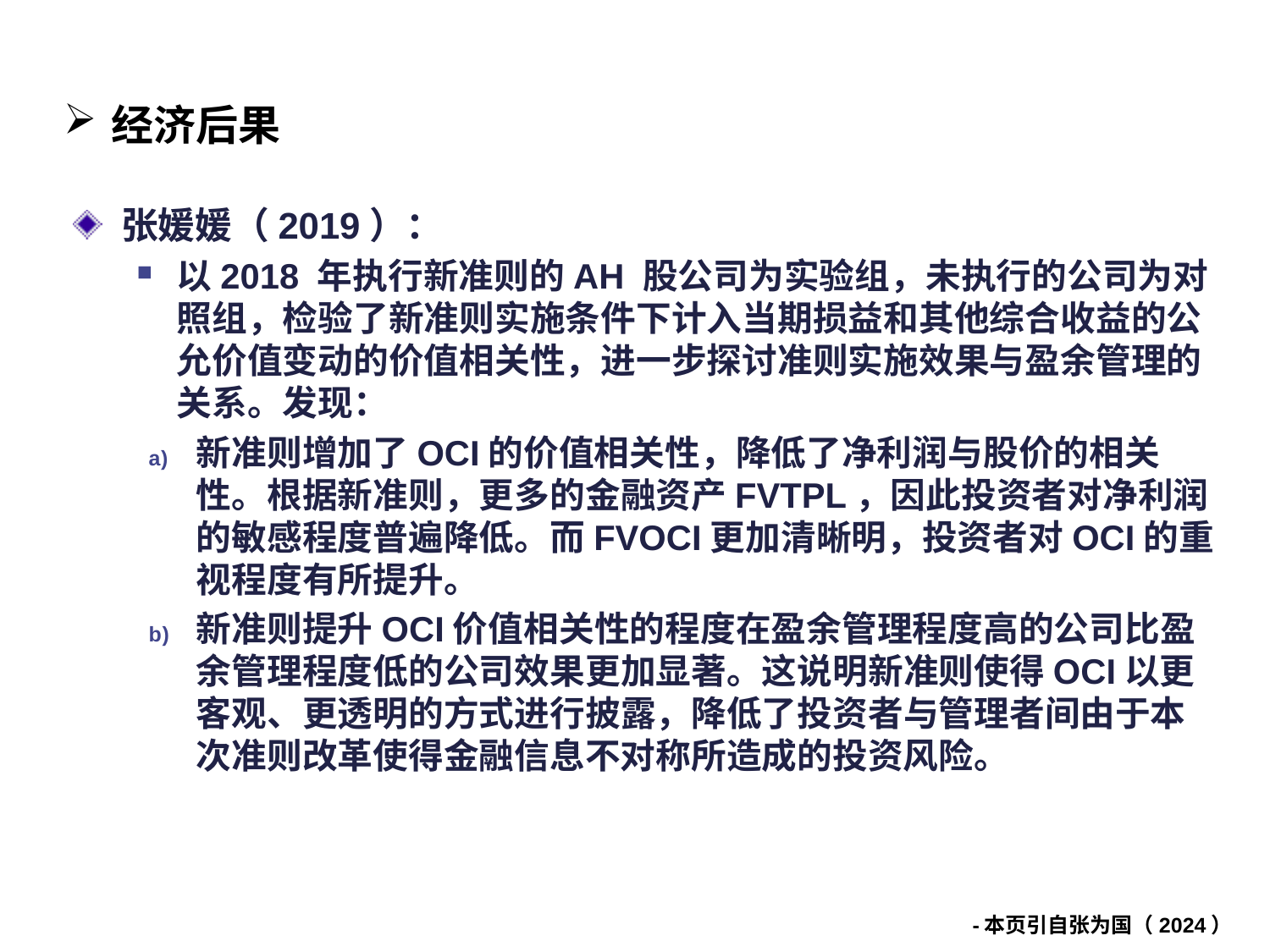

# 经济后果
张媛媛（2019）：
以2018 年执行新准则的AH 股公司为实验组，未执行的公司为对照组，检验了新准则实施条件下计入当期损益和其他综合收益的公允价值变动的价值相关性，进一步探讨准则实施效果与盈余管理的关系。发现：
新准则增加了OCI的价值相关性，降低了净利润与股价的相关性。根据新准则，更多的金融资产FVTPL，因此投资者对净利润的敏感程度普遍降低。而FVOCI更加清晰明，投资者对OCI的重视程度有所提升。
新准则提升OCI价值相关性的程度在盈余管理程度高的公司比盈余管理程度低的公司效果更加显著。这说明新准则使得OCI以更客观、更透明的方式进行披露，降低了投资者与管理者间由于本次准则改革使得金融信息不对称所造成的投资风险。
16
-本页引自张为国（2024）